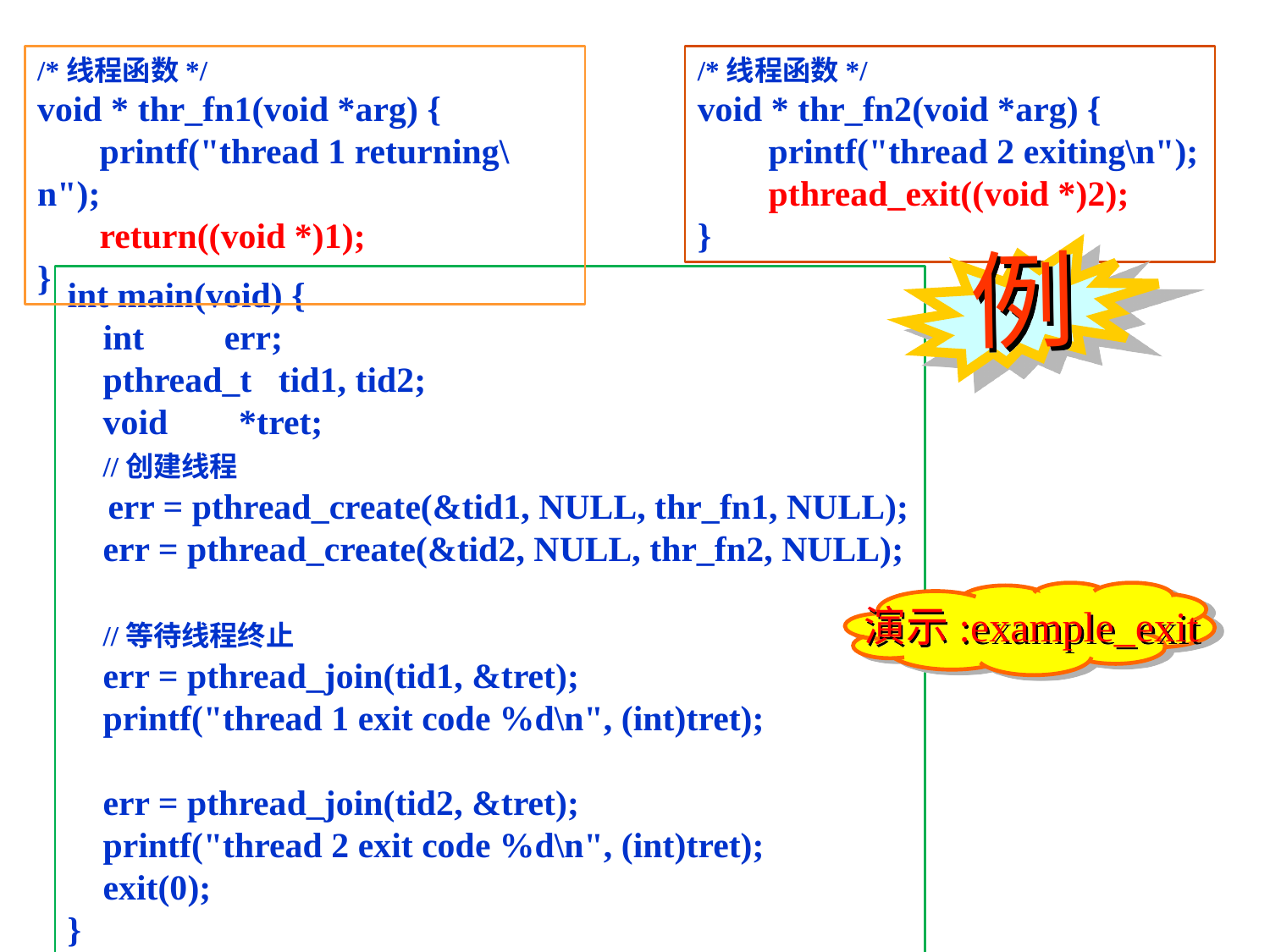

/*线程函数*/
void * thr_fn1(void *arg) {
       printf("thread 1 returning\n");
       return((void *)1);
}
/*线程函数*/
void * thr_fn2(void *arg) {
        printf("thread 2 exiting\n");
        pthread_exit((void *)2);
}
例

int main(void) {
    int         err;
    pthread_t   tid1, tid2;
    void        *tret;
    //创建线程
    err = pthread_create(&tid1, NULL, thr_fn1, NULL);
    err = pthread_create(&tid2, NULL, thr_fn2, NULL);
    //等待线程终止
    err = pthread_join(tid1, &tret);
    printf("thread 1 exit code %d\n", (int)tret);

    err = pthread_join(tid2, &tret);
    printf("thread 2 exit code %d\n", (int)tret);
    exit(0);
}

演示:example_exit